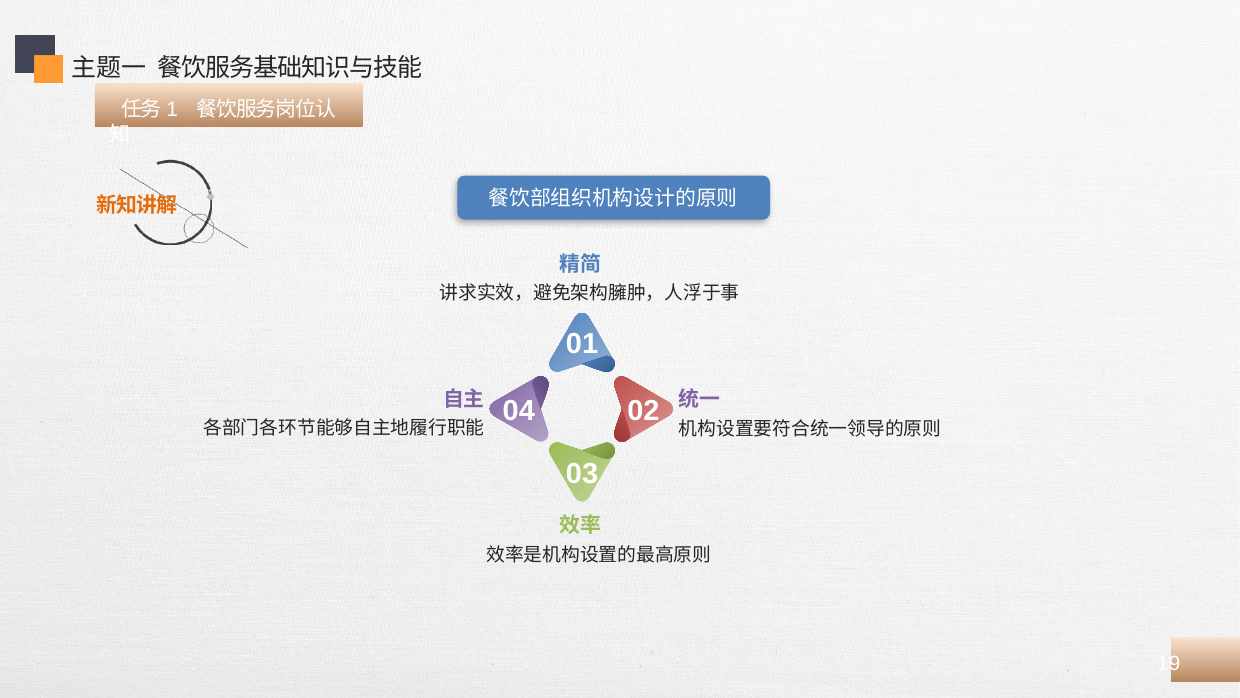

主题一  餐饮服务基础知识与技能

 任务1   餐饮服务岗位认知
  餐饮部组织机构设计的原则
精简
讲求实效，避免架构臃肿，人浮于事

01

04
02

自主
统一
各部门各环节能够自主地履行职能
机构设置要符合统一领导的原则

03
效率
效率是机构设置的最高原则